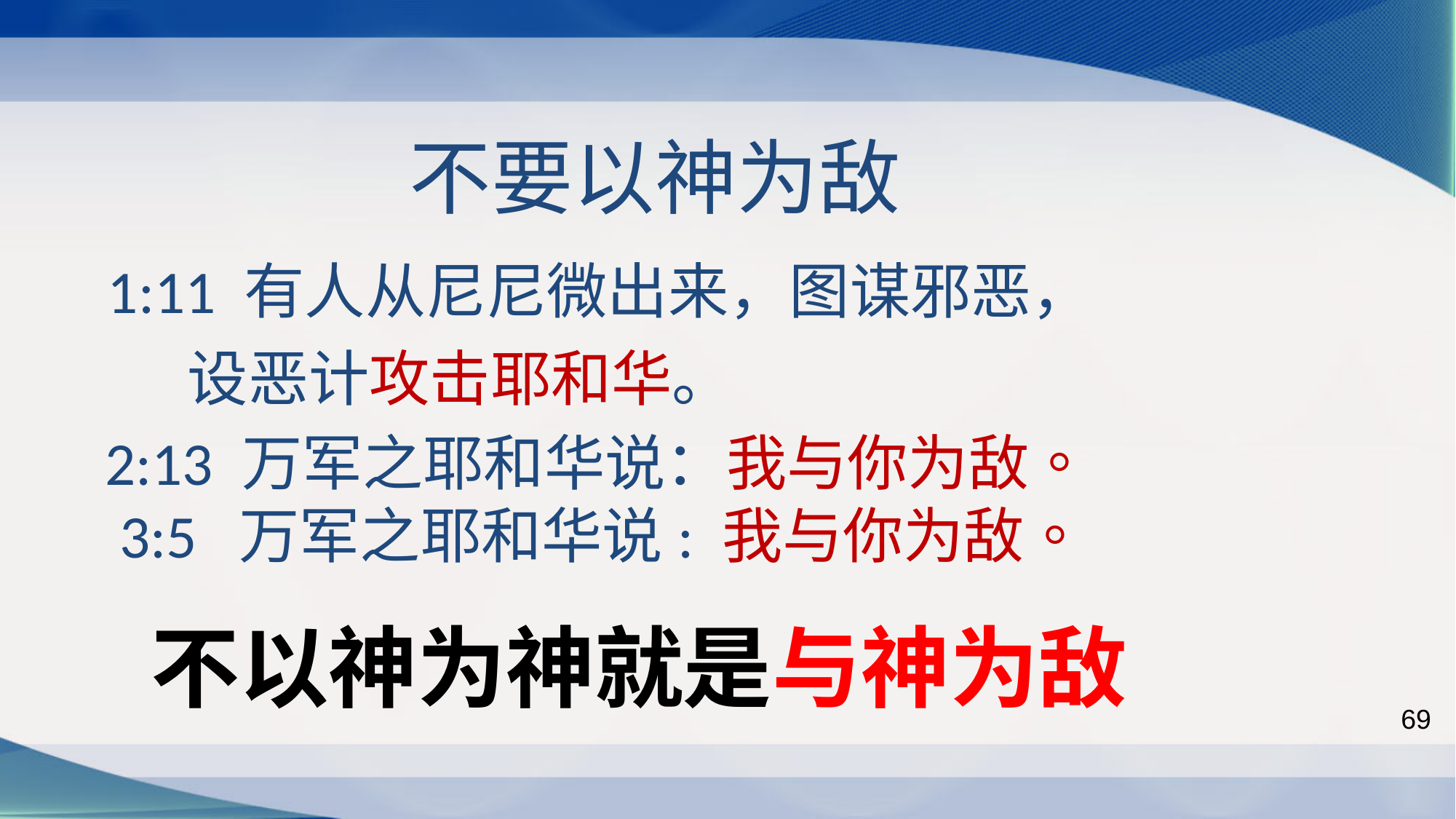

# 不要以神为敌
 1:11 有人从尼尼微出来，图谋邪恶，
      设恶计攻击耶和华。
 2:13 万军之耶和华说：我与你为敌。
 3:5  万军之耶和华说: 我与你为敌。
不以神为神就是与神为敌
69